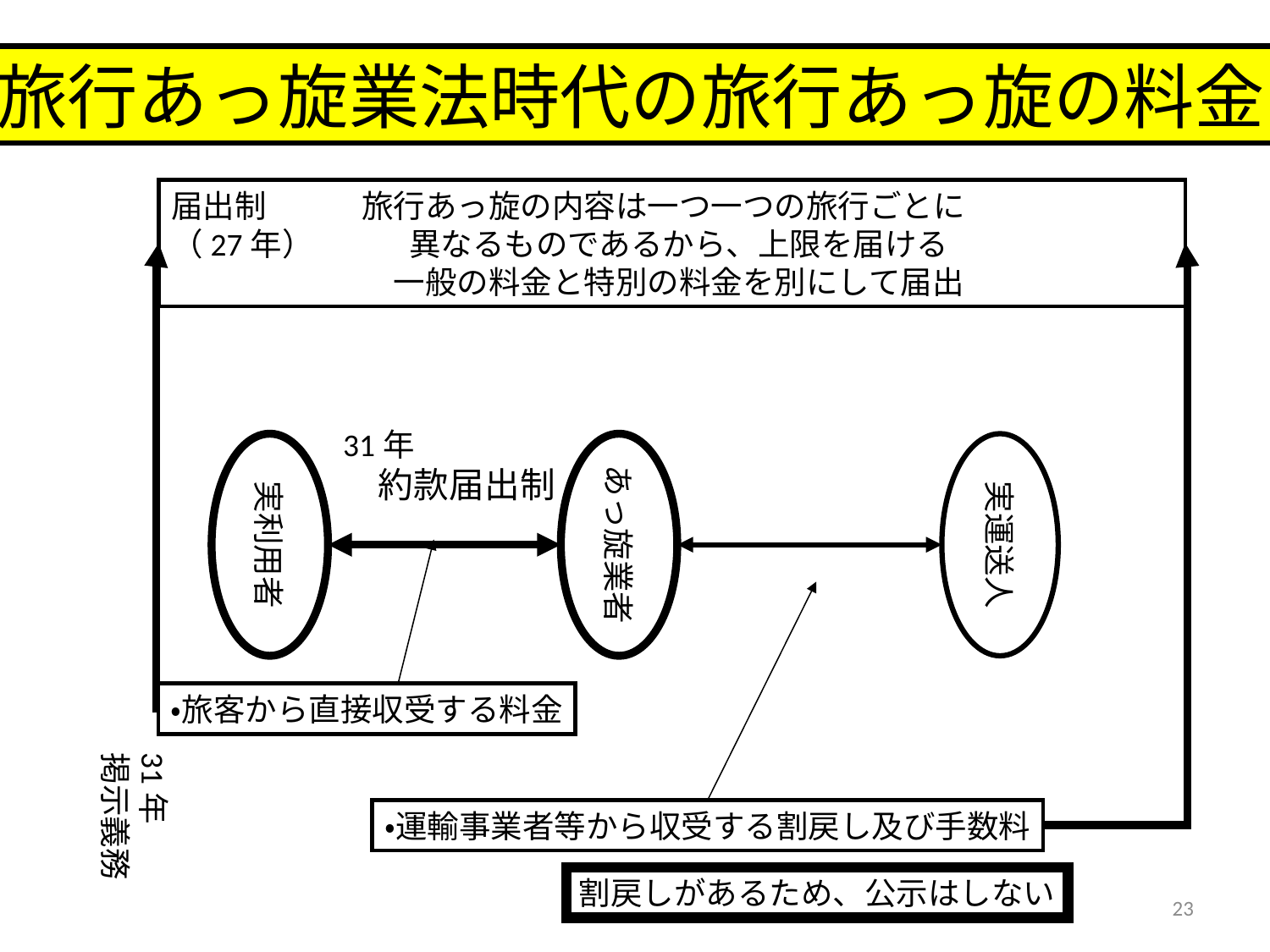

旅行あっ旋業法時代の旅行あっ旋の料金
届出制　　　旅行あっ旋の内容は一つ一つの旅行ごとに
（27年）　　　異なるものであるから、上限を届ける
　　　　　　　一般の料金と特別の料金を別にして届出
31年
　約款届出制
実利用者
あっ旋業者
実運送人
・旅客から直接収受する料金
31年
掲示義務
・運輸事業者等から収受する割戻し及び手数料
割戻しがあるため、公示はしない
23